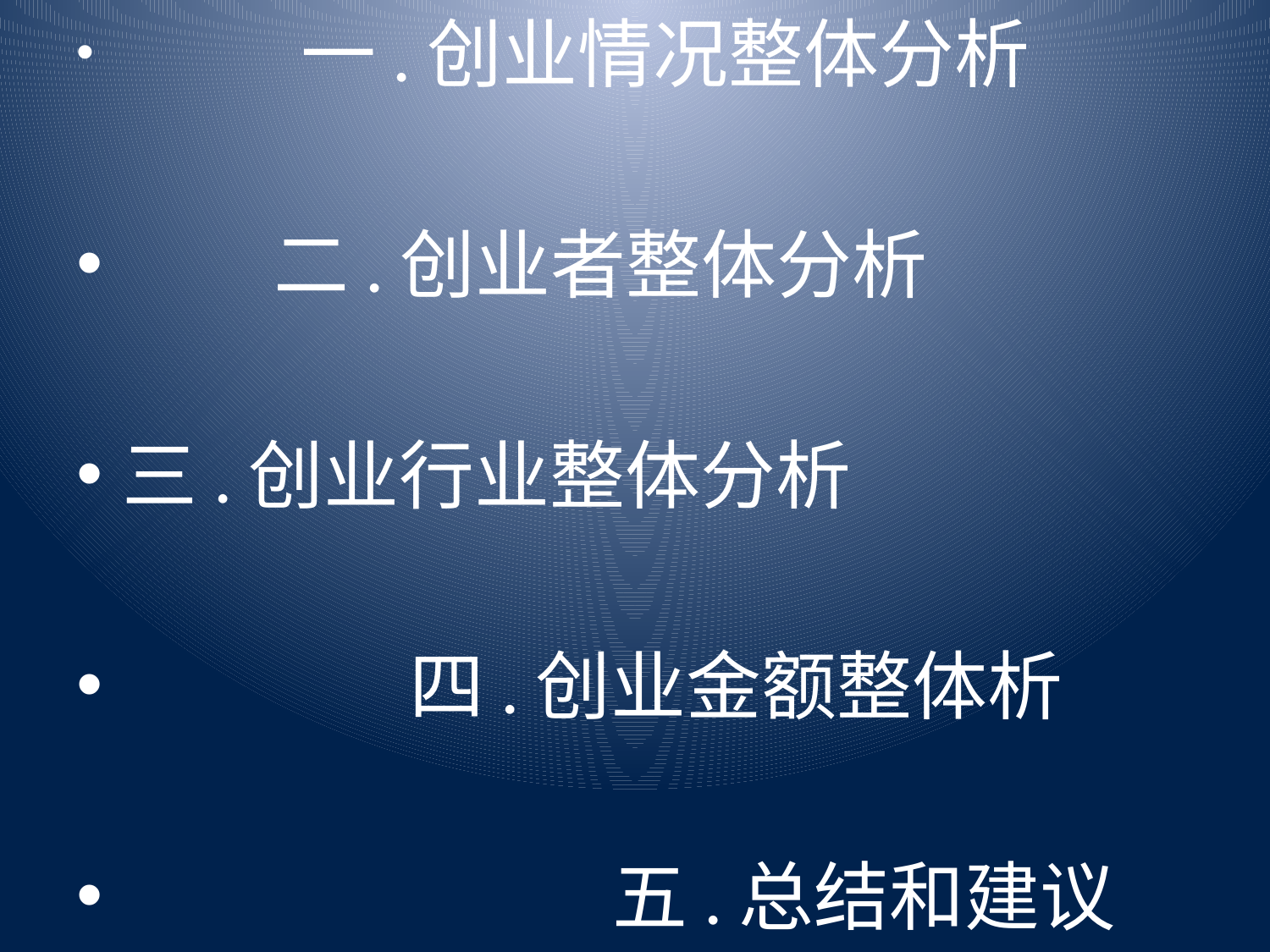

一.创业情况整体分析

        二.创业者整体分析

三.创业行业整体分析

                四.创业金额整体析

                            五.总结和建议